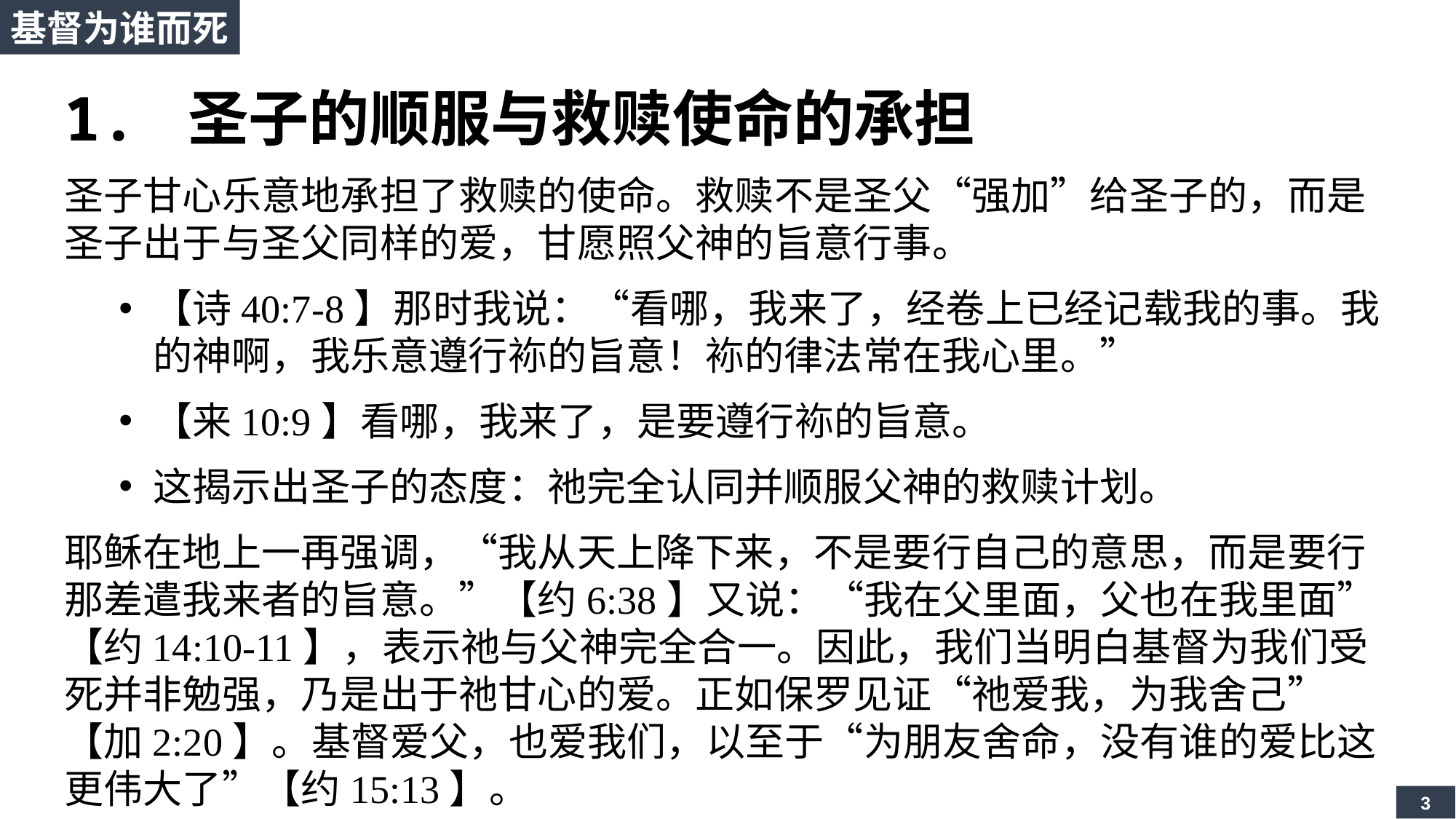

基督为谁而死
1. 圣子的顺服与救赎使命的承担
圣子甘心乐意地承担了救赎的使命。救赎不是圣父“强加”给圣子的，而是圣子出于与圣父同样的爱，甘愿照父神的旨意行事。
【诗40:7-8】那时我说：“看哪，我来了，经卷上已经记载我的事。我的神啊，我乐意遵行袮的旨意！袮的律法常在我心里。”
【来10:9】看哪，我来了，是要遵行袮的旨意。
这揭示出圣子的态度：祂完全认同并顺服父神的救赎计划。
耶稣在地上一再强调，“我从天上降下来，不是要行自己的意思，而是要行那差遣我来者的旨意。”【约6:38】又说：“我在父里面，父也在我里面”【约14:10-11】，表示祂与父神完全合一。因此，我们当明白基督为我们受死并非勉强，乃是出于祂甘心的爱。正如保罗见证“祂爱我，为我舍己”【加2:20】。基督爱父，也爱我们，以至于“为朋友舍命，没有谁的爱比这更伟大了”【约15:13】。
3